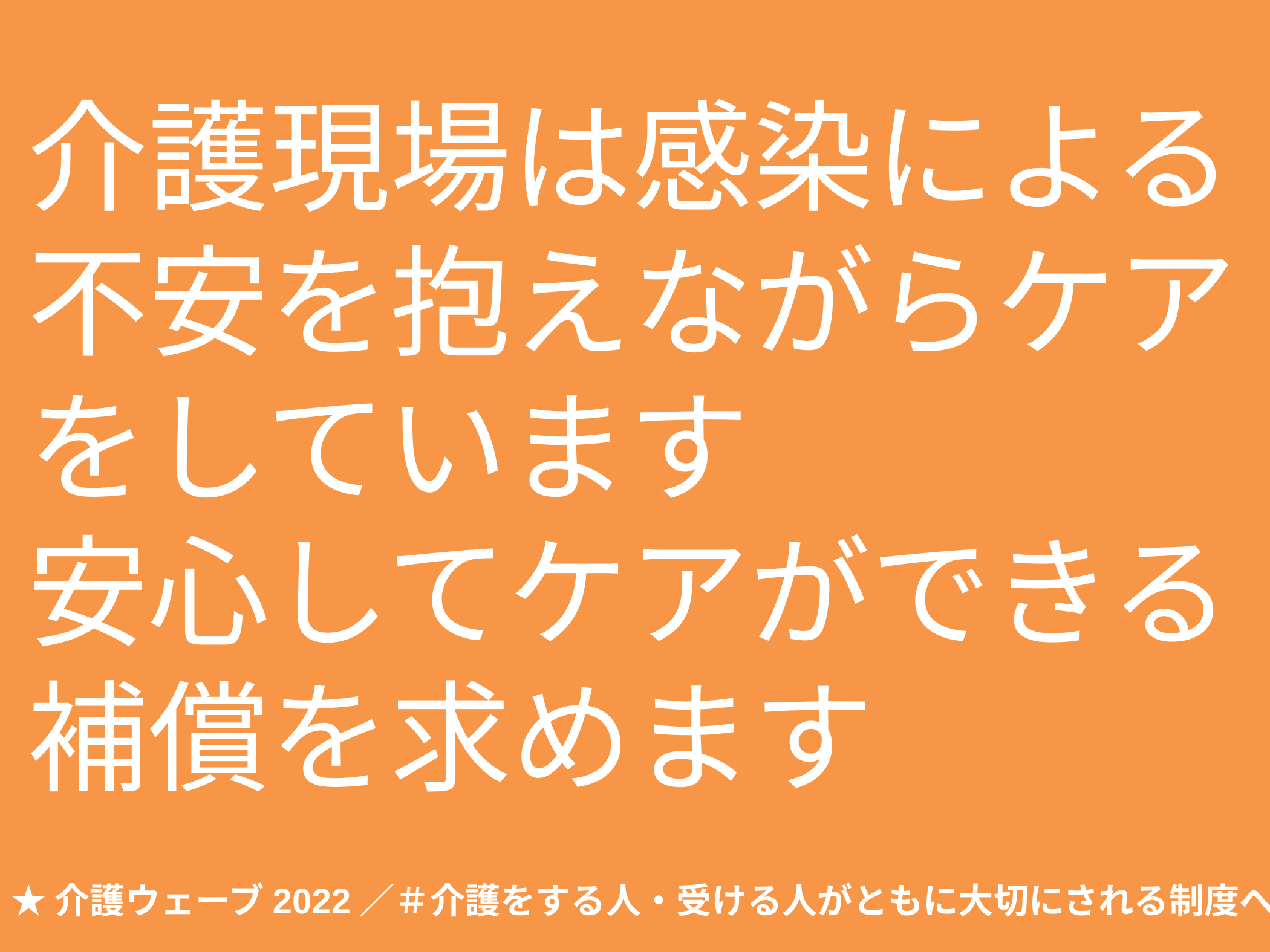

介護現場は感染による不安を抱えながらケアをしています
安心してケアができる
補償を求めます
★介護ウェーブ2022／＃介護をする人・受ける人がともに大切にされる制度へ